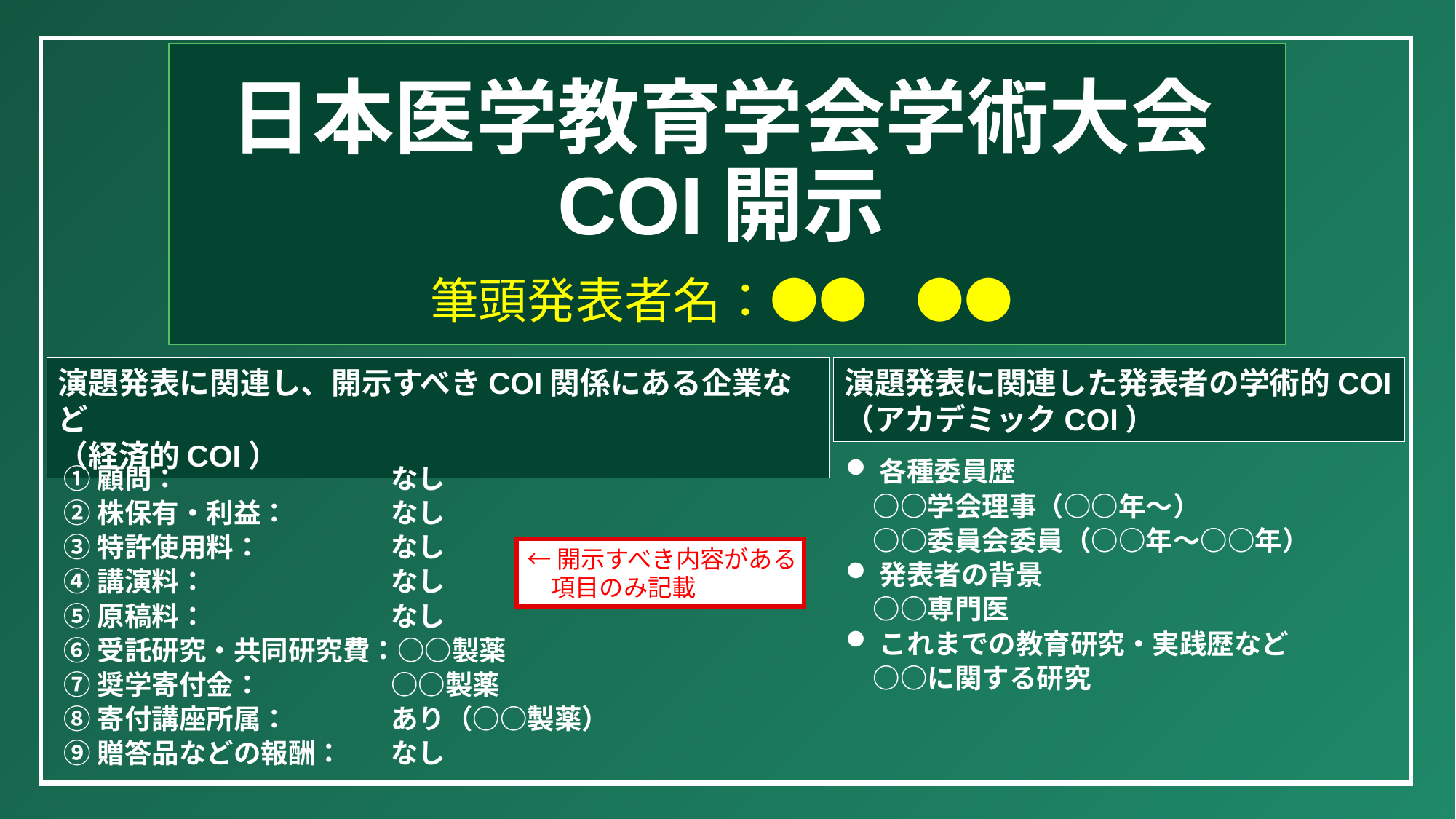

日本医学教育学会学術大会
COI 開示
筆頭発表者名：●●　●●

演題発表に関連し、開示すべきCOI関係にある企業など
（経済的COI）
演題発表に関連した発表者の学術的COI
（アカデミックCOI）
各種委員歴
　○○学会理事（○○年～）
　○○委員会委員（○○年～○○年）
発表者の背景
　○○専門医
これまでの教育研究・実践歴など
　○○に関する研究
①顧問：		なし
②株保有・利益：	なし
③特許使用料：		なし
④講演料：		なし
⑤原稿料：		なし
⑥受託研究・共同研究費：○○製薬
⑦奨学寄付金：		○○製薬
⑧寄付講座所属：	あり（○○製薬）
⑨贈答品などの報酬：	なし
←開示すべき内容がある
　項目のみ記載